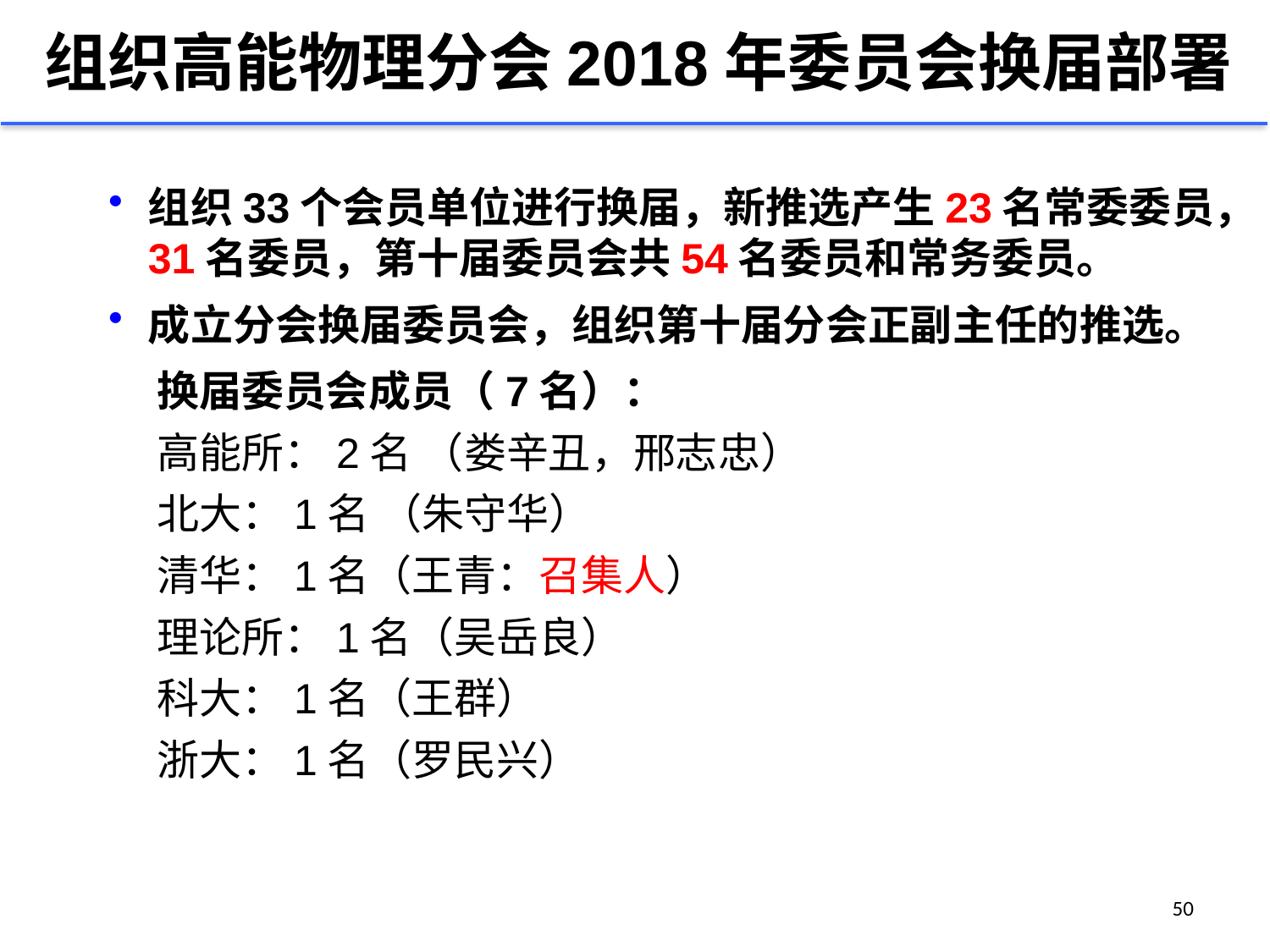

组织高能物理分会2018年委员会换届部署
组织33个会员单位进行换届，新推选产生23名常委委员，31名委员，第十届委员会共54名委员和常务委员。
成立分会换届委员会，组织第十届分会正副主任的推选。
    换届委员会成员（7名）：
    高能所：2名 （娄辛丑，邢志忠）
    北大：1名 （朱守华）
    清华：1名（王青：召集人）
    理论所：1名（吴岳良）
    科大：1名（王群）
    浙大：1名（罗民兴）

50